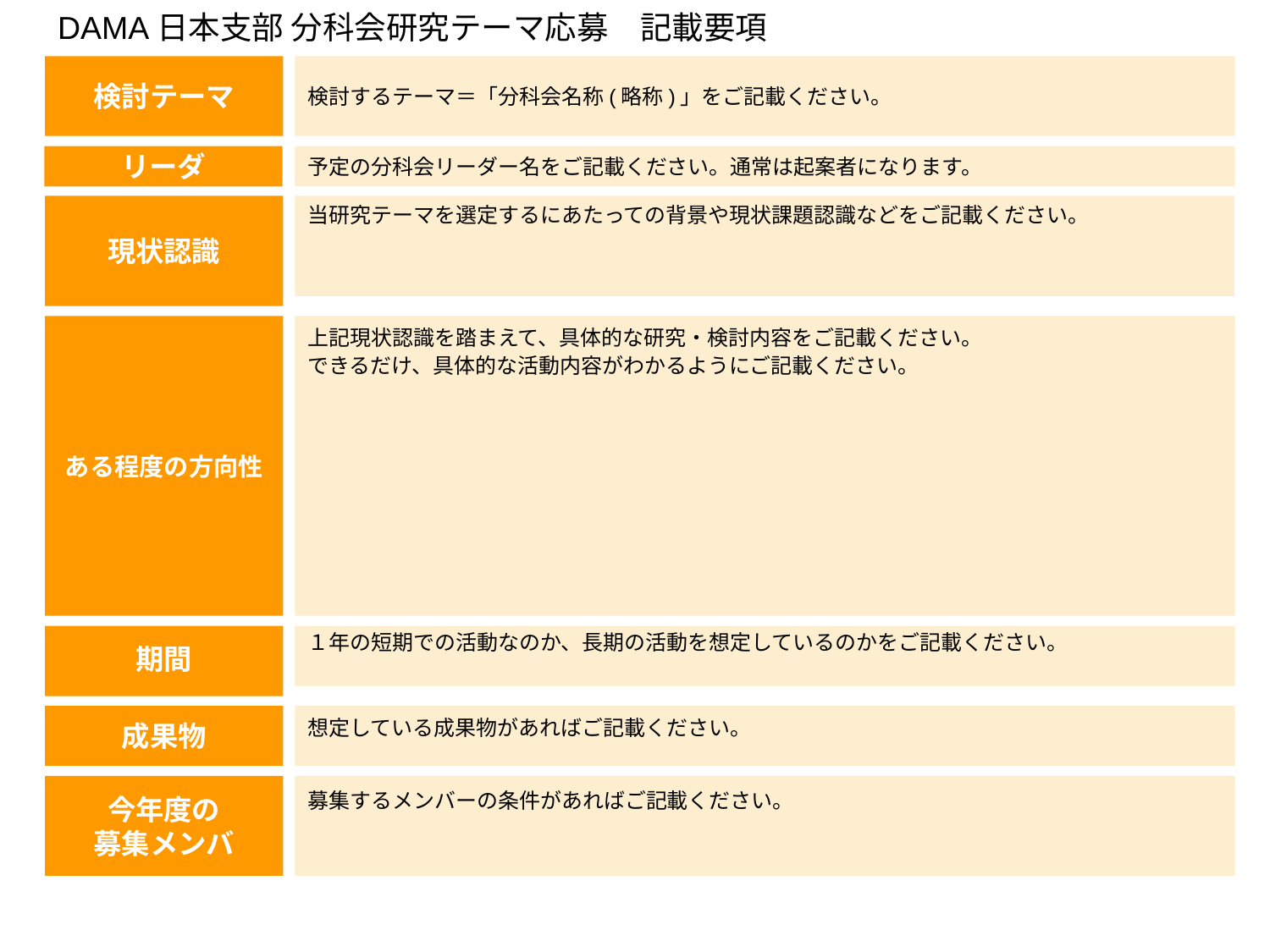

DAMA日本支部 分科会研究テーマ応募　記載要項
検討テーマ
検討するテーマ＝「分科会名称(略称)」をご記載ください。
リーダ
予定の分科会リーダー名をご記載ください。通常は起案者になります。
現状認識
当研究テーマを選定するにあたっての背景や現状課題認識などをご記載ください。
ある程度の方向性
上記現状認識を踏まえて、具体的な研究・検討内容をご記載ください。
できるだけ、具体的な活動内容がわかるようにご記載ください。
期間
１年の短期での活動なのか、長期の活動を想定しているのかをご記載ください。

成果物
想定している成果物があればご記載ください。
今年度の
募集メンバ
募集するメンバーの条件があればご記載ください。